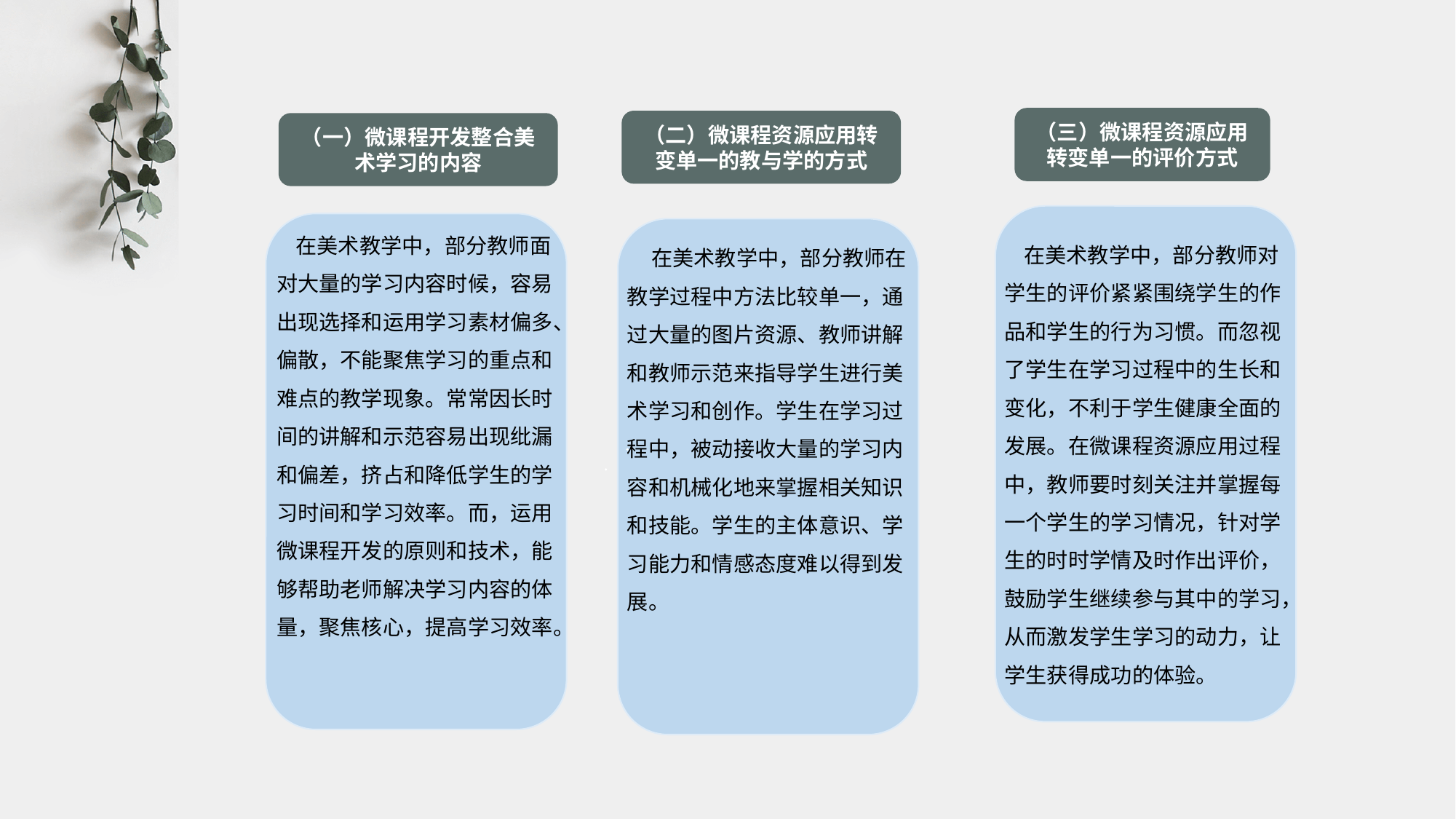

（三）微课程资源应用转变单一的评价方式
（二）微课程资源应用转变单一的教与学的方式
（一）微课程开发整合美术学习的内容

   在美术教学中，部分教师面对大量的学习内容时候，容易出现选择和运用学习素材偏多、偏散，不能聚焦学习的重点和难点的教学现象。常常因长时间的讲解和示范容易出现纰漏和偏差，挤占和降低学生的学习时间和学习效率。而，运用微课程开发的原则和技术，能够帮助老师解决学习内容的体量，聚焦核心，提高学习效率。

   在美术教学中，部分教师对学生的评价紧紧围绕学生的作品和学生的行为习惯。而忽视了学生在学习过程中的生长和变化，不利于学生健康全面的发展。在微课程资源应用过程中，教师要时刻关注并掌握每一个学生的学习情况，针对学生的时时学情及时作出评价，鼓励学生继续参与其中的学习，从而激发学生学习的动力，让学生获得成功的体验。
     在美术教学中，部分教师在教学过程中方法比较单一，通过大量的图片资源、教师讲解和教师示范来指导学生进行美术学习和创作。学生在学习过程中，被动接收大量的学习内容和机械化地来掌握相关知识和技能。学生的主体意识、学习能力和情感态度难以得到发展。